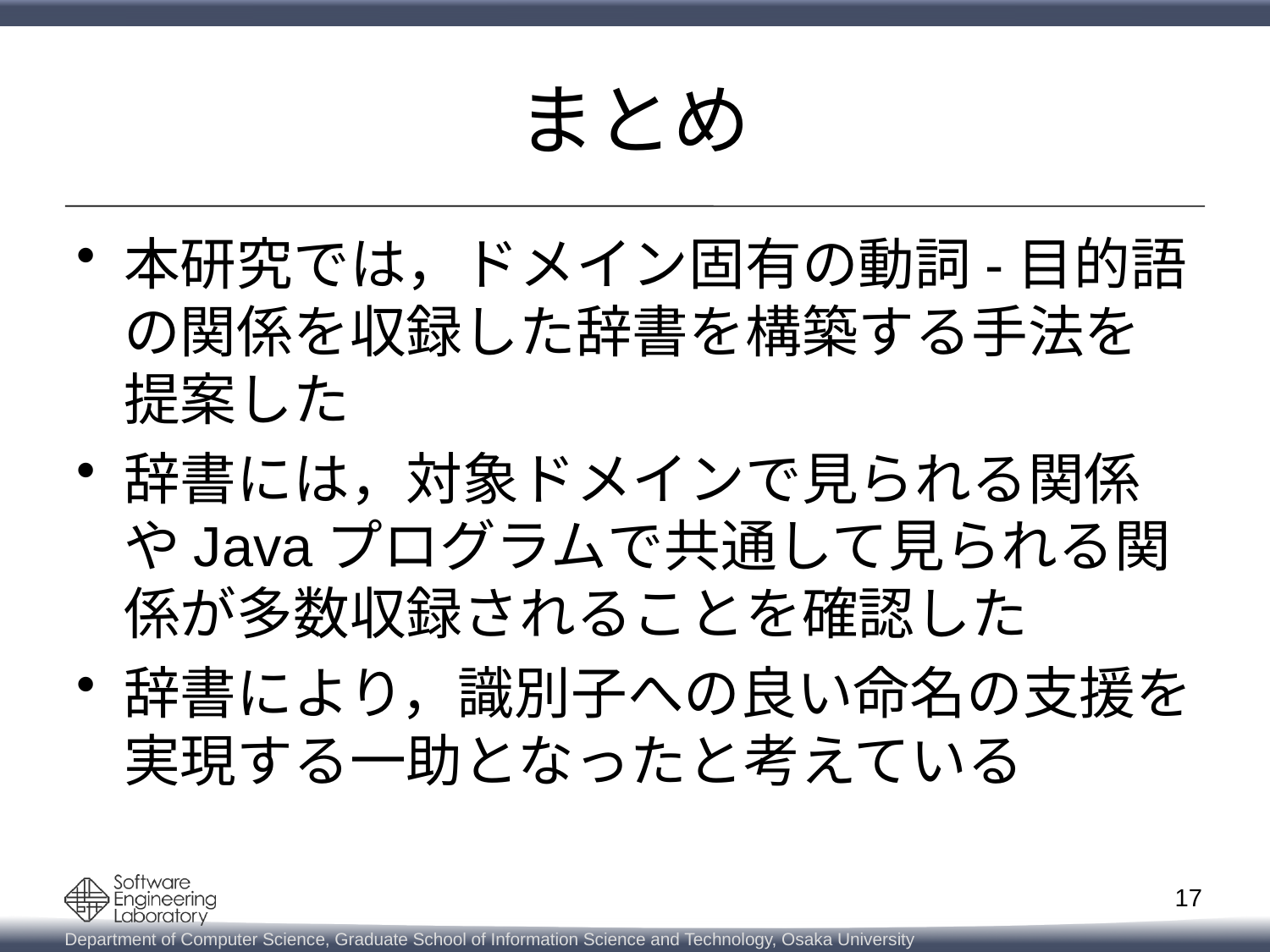

# まとめ
本研究では，ドメイン固有の動詞-目的語の関係を収録した辞書を構築する手法を提案した
辞書には，対象ドメインで見られる関係やJavaプログラムで共通して見られる関係が多数収録されることを確認した
辞書により，識別子への良い命名の支援を実現する一助となったと考えている
17